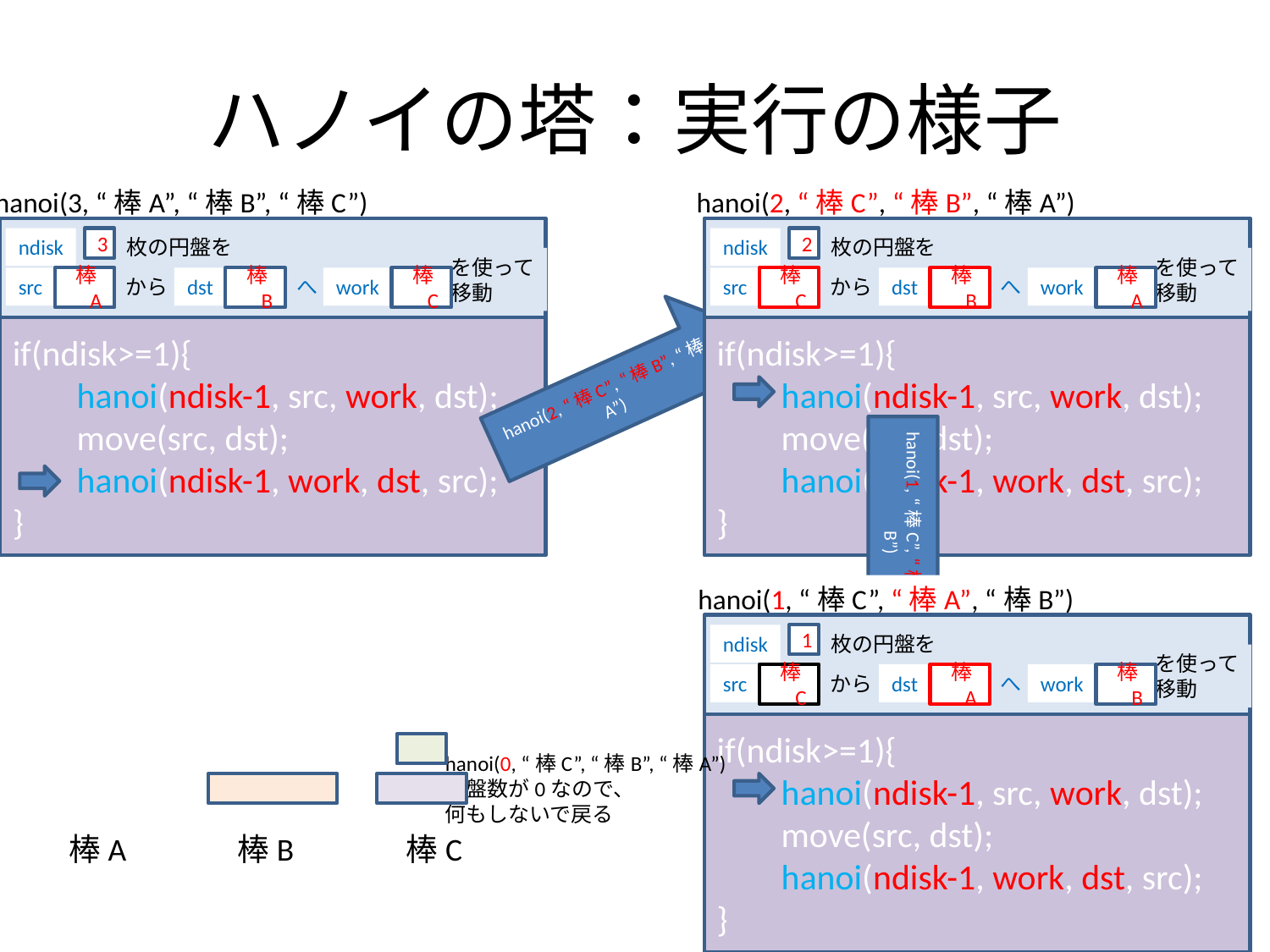

# ハノイの塔：実行の様子
hanoi(3, “棒A”, “棒B”, “棒C”)

ndisk
3
枚の円盤を
を使って
移動
src
棒A
から
dst
棒B
へ
work
棒C
if(ndisk>=1){
        hanoi(ndisk-1, src, work, dst);
        move(src, dst);
        hanoi(ndisk-1, work, dst, src);
}
hanoi(2, “棒C”, “棒B”, “棒A”)

ndisk
2
枚の円盤を
を使って
移動
src
棒C
から
dst
棒B
へ
work
棒A
if(ndisk>=1){
        hanoi(ndisk-1, src, work, dst);
        move(src, dst);
        hanoi(ndisk-1, work, dst, src);
}
hanoi(2, “棒C”, “棒B”, “棒A”)

hanoi(1, “棒C”, “棒A”, “棒B”)
hanoi(1, “棒C”, “棒A”, “棒B”)

ndisk
1
枚の円盤を
を使って
移動
src
棒C
から
dst
棒A
へ
work
棒B
if(ndisk>=1){
        hanoi(ndisk-1, src, work, dst);
        move(src, dst);
        hanoi(ndisk-1, work, dst, src);
}

hanoi(0, “棒C”, “棒B”, “棒A”)
円盤数が0なので、
何もしないで戻る

棒A
棒B
棒C